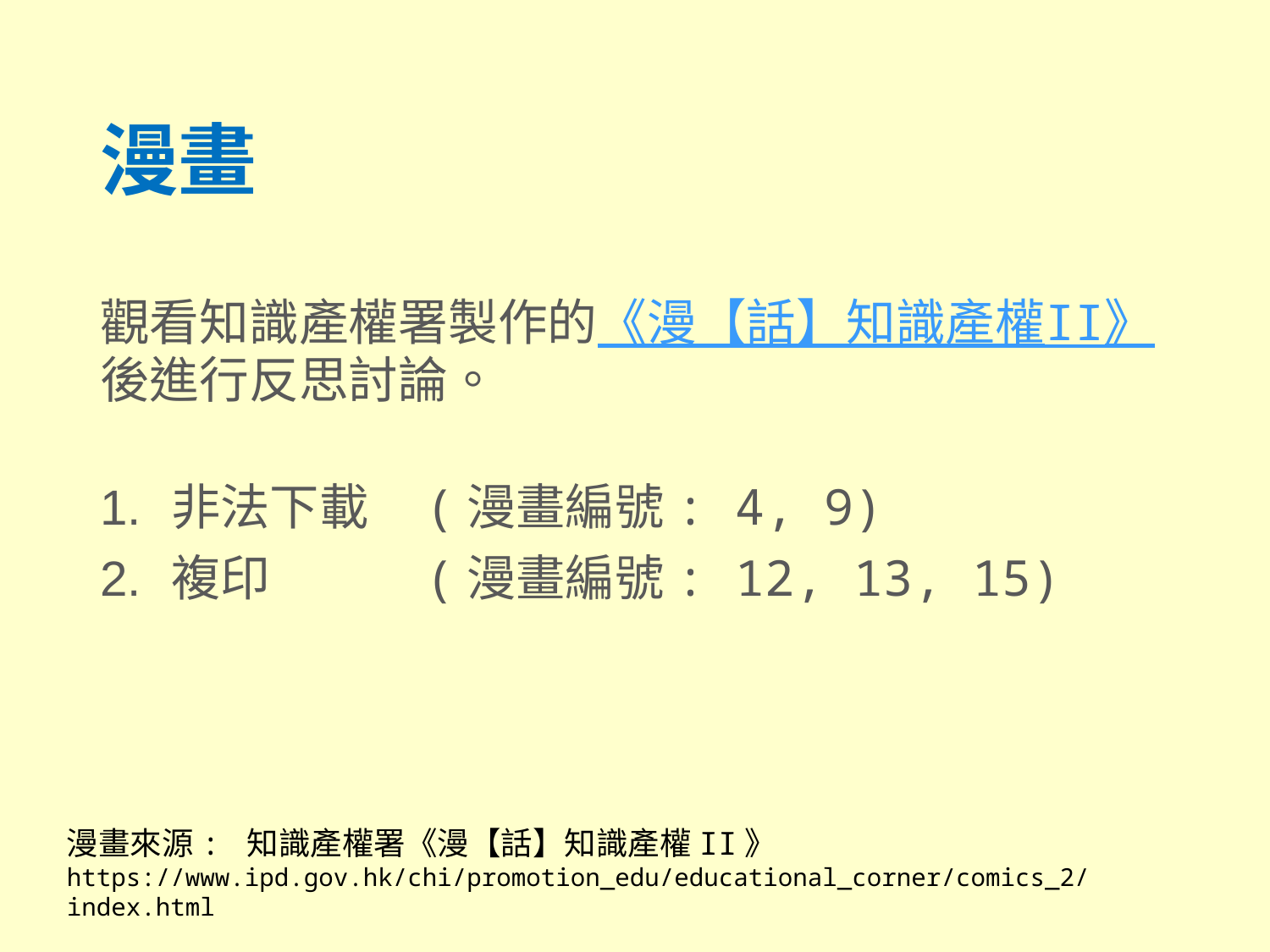

# 漫畫 觀看知識產權署製作的《漫【話】知識產權II》 後進行反思討論。
非法下載	(漫畫編號: 4, 9)
複印		(漫畫編號: 12, 13, 15)

漫畫來源: 知識產權署《漫【話】知識產權II》
https://www.ipd.gov.hk/chi/promotion_edu/educational_corner/comics_2/index.html